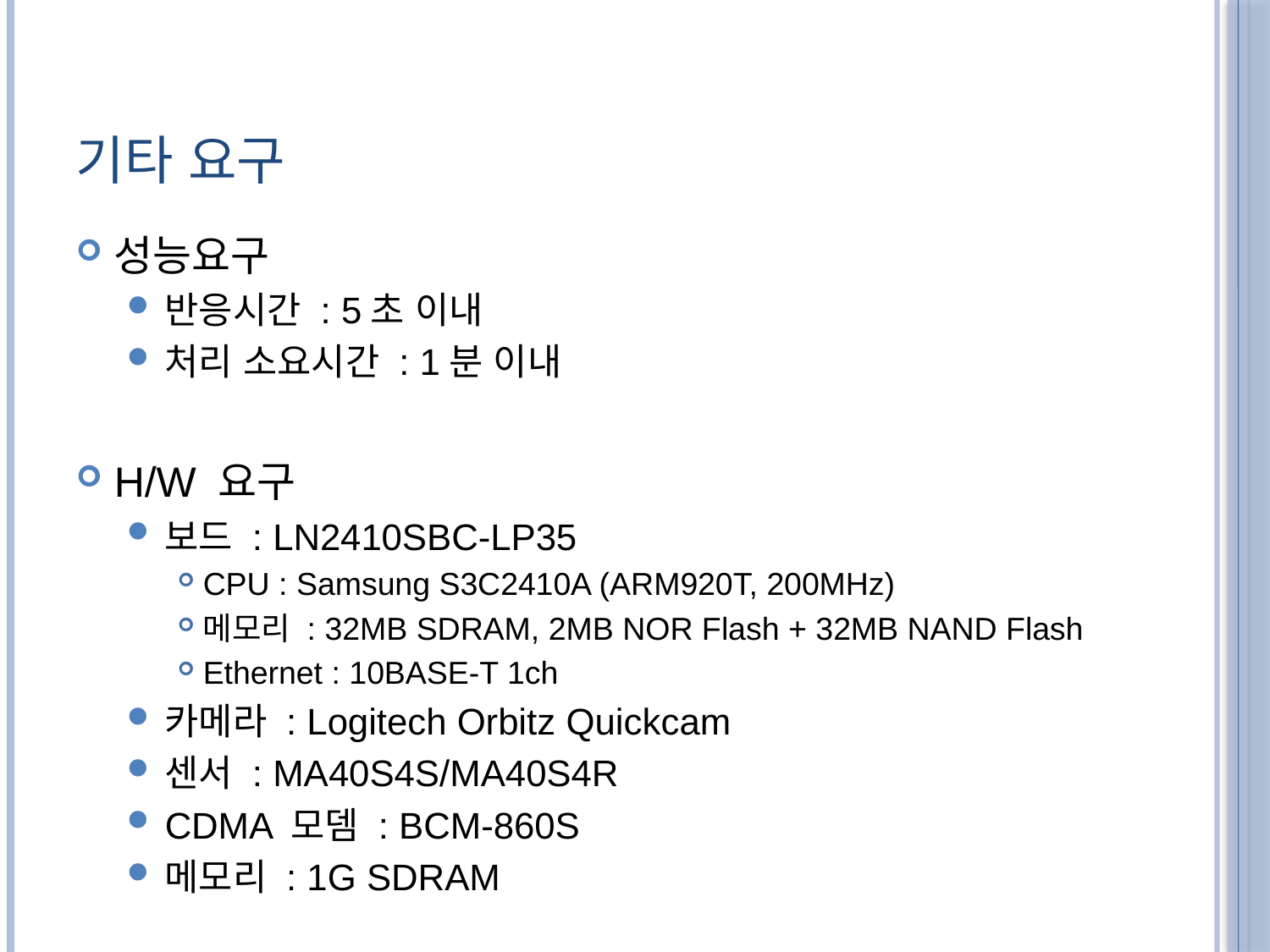

# 기타 요구
성능요구
반응시간 : 5초 이내
처리 소요시간 : 1분 이내

H/W 요구
보드 : LN2410SBC-LP35
CPU : Samsung S3C2410A (ARM920T, 200MHz)
메모리 : 32MB SDRAM, 2MB NOR Flash + 32MB NAND Flash
Ethernet : 10BASE-T 1ch
카메라 : Logitech Orbitz Quickcam
센서 : MA40S4S/MA40S4R
CDMA 모뎀 : BCM-860S
메모리 : 1G SDRAM